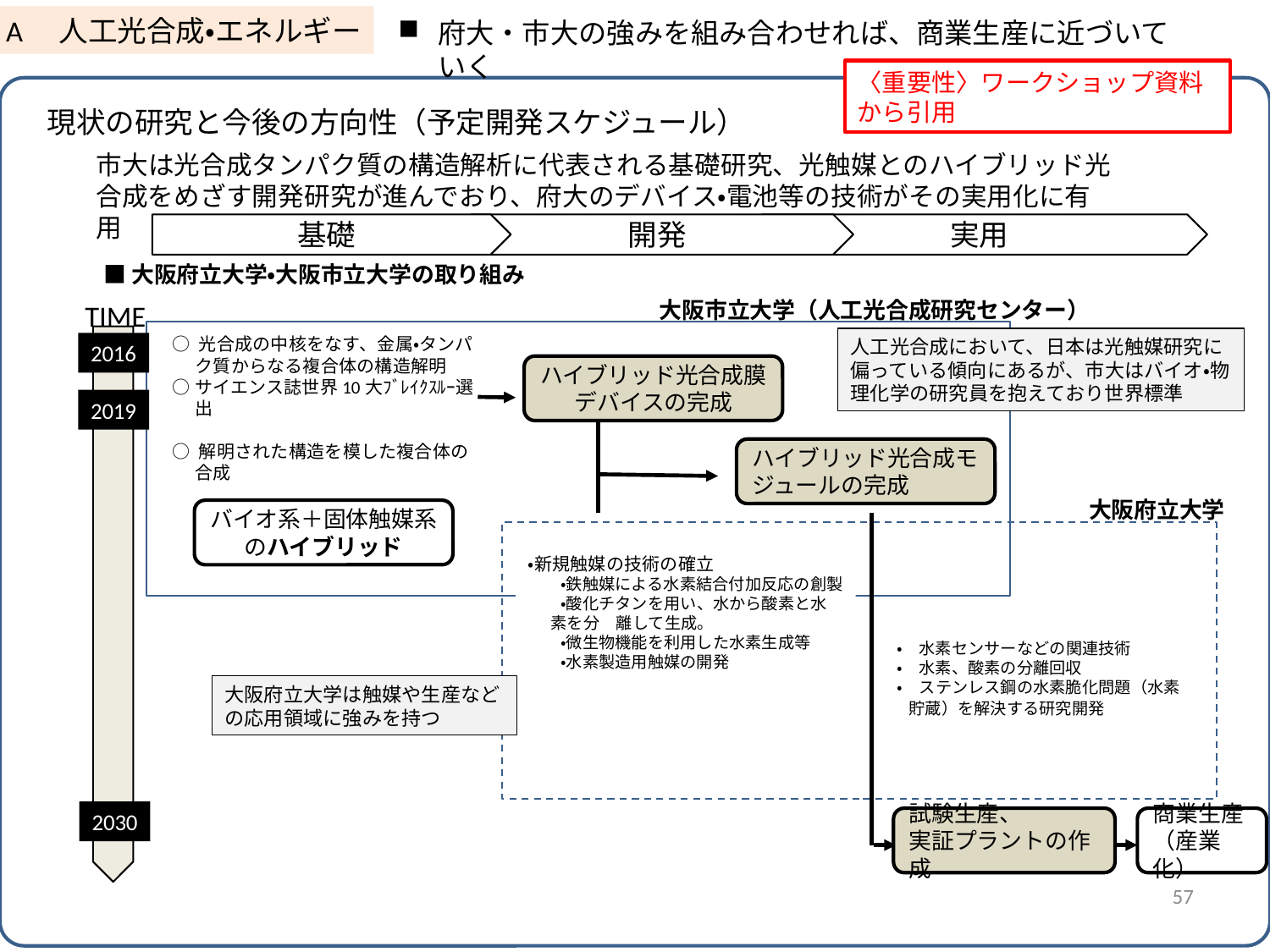

A　人工光合成・エネルギー
府大・市大の強みを組み合わせれば、商業生産に近づいていく
〈重要性〉ワークショップ資料から引用

現状の研究と今後の方向性（予定開発スケジュール）
市大は光合成タンパク質の構造解析に代表される基礎研究、光触媒とのハイブリッド光合成をめざす開発研究が進んでおり、府大のデバイス・電池等の技術がその実用化に有用
基礎
開発
実用
■大阪府立大学・大阪市立大学の取り組み
大阪市立大学（人工光合成研究センター）
TIME

○ 光合成の中核をなす、金属・タンパク質からなる複合体の構造解明
○サイエンス誌世界10大ﾌﾞﾚｲｸｽﾙｰ選出

○ 解明された構造を模した複合体の合成

人工光合成において、日本は光触媒研究に偏っている傾向にあるが、市大はバイオ・物理化学の研究員を抱えており世界標準
2016
ハイブリッド光合成膜デバイスの完成
2019

ハイブリッド光合成モジュールの完成
大阪府立大学
バイオ系＋固体触媒系のハイブリッド

・新規触媒の技術の確立
　　・鉄触媒による水素結合付加反応の創製
　　・酸化チタンを用い、水から酸素と水素を分　離して生成。
　　・微生物機能を利用した水素生成等
　　・水素製造用触媒の開発

・　水素センサーなどの関連技術
・　水素、酸素の分離回収
・　ステンレス鋼の水素脆化問題（水素貯蔵）を解決する研究開発
大阪府立大学は触媒や生産などの応用領域に強みを持つ
2030
試験生産、
実証プラントの作成
商業生産
（産業化）
57